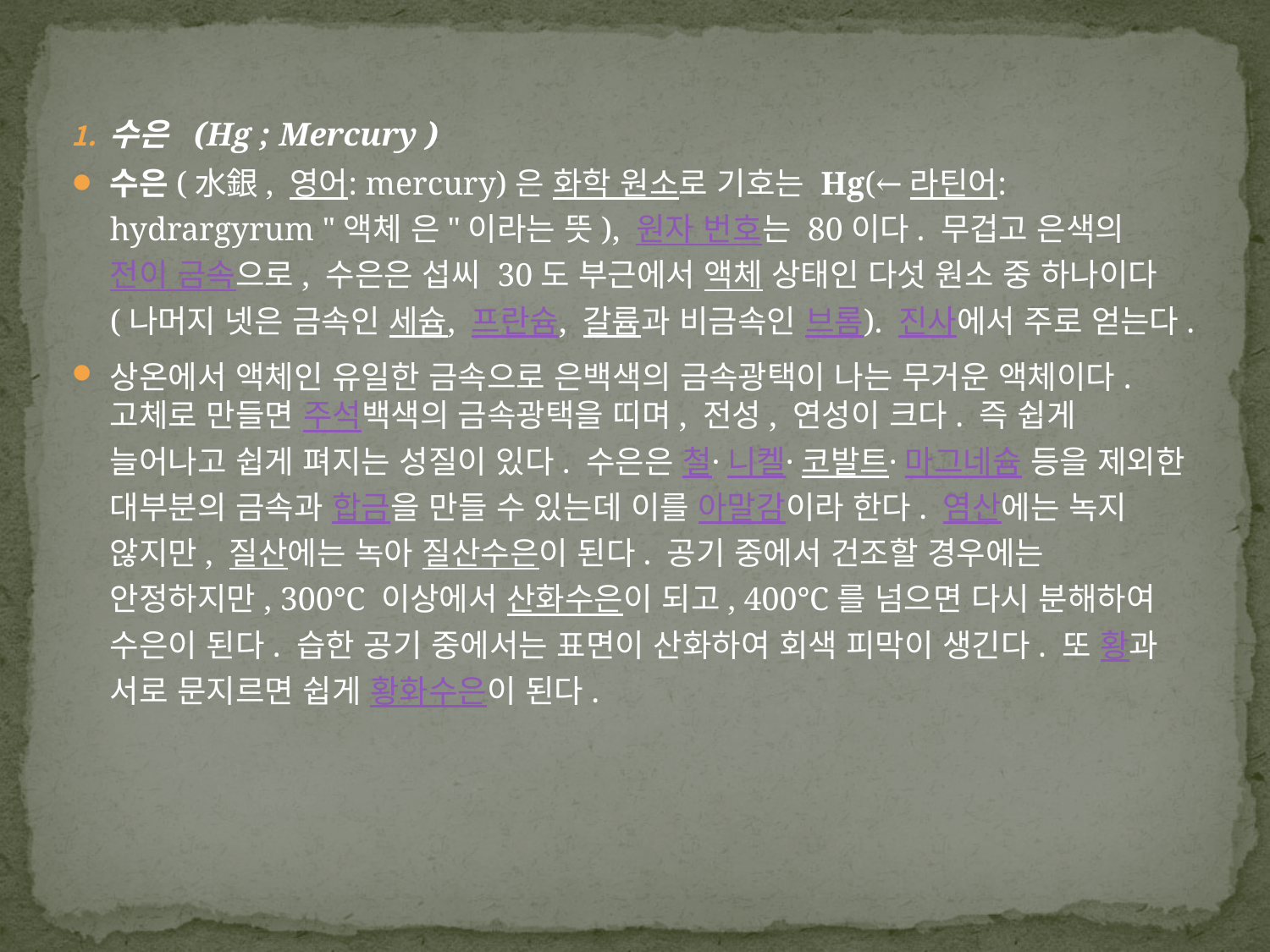

수은  (Hg ; Mercury )
수은(水銀, 영어: mercury)은 화학 원소로 기호는 Hg(←라틴어: hydrargyrum "액체 은"이라는 뜻), 원자 번호는 80이다. 무겁고 은색의 전이 금속으로, 수은은 섭씨 30도 부근에서 액체 상태인 다섯 원소 중 하나이다(나머지 넷은 금속인 세슘, 프란슘, 갈륨과 비금속인 브롬). 진사에서 주로 얻는다.
상온에서 액체인 유일한 금속으로 은백색의 금속광택이 나는 무거운 액체이다. 고체로 만들면 주석백색의 금속광택을 띠며, 전성, 연성이 크다. 즉 쉽게 늘어나고 쉽게 펴지는 성질이 있다. 수은은 철·니켈·코발트·마그네슘 등을 제외한 대부분의 금속과 합금을 만들 수 있는데 이를 아말감이라 한다. 염산에는 녹지 않지만, 질산에는 녹아 질산수은이 된다. 공기 중에서 건조할 경우에는 안정하지만, 300℃ 이상에서 산화수은이 되고, 400℃를 넘으면 다시 분해하여 수은이 된다. 습한 공기 중에서는 표면이 산화하여 회색 피막이 생긴다. 또 황과 서로 문지르면 쉽게 황화수은이 된다.